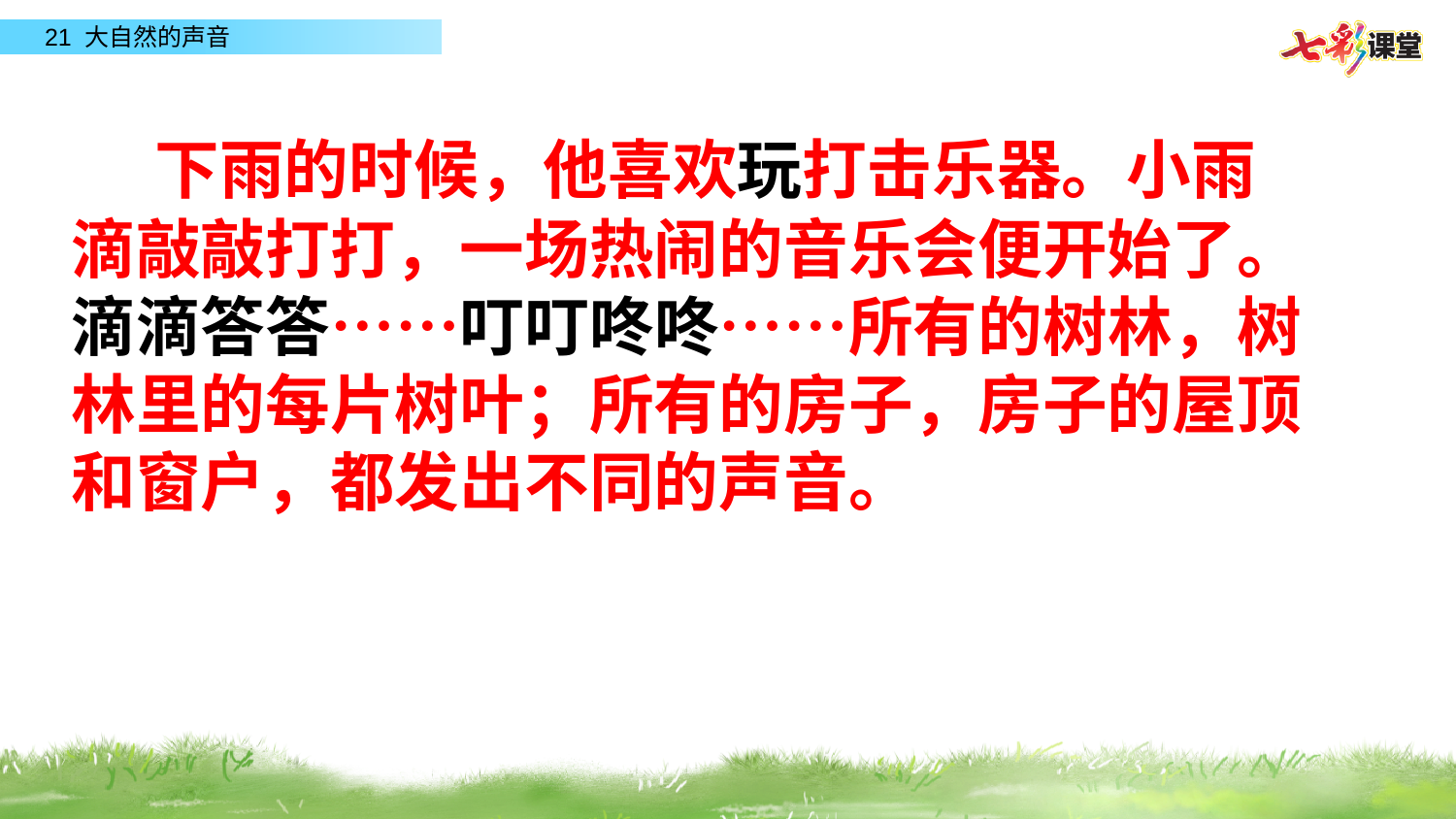

下雨的时候，他喜欢玩打击乐器。小雨滴敲敲打打，一场热闹的音乐会便开始了。滴滴答答……叮叮咚咚……所有的树林，树林里的每片树叶；所有的房子，房子的屋顶和窗户，都发出不同的声音。